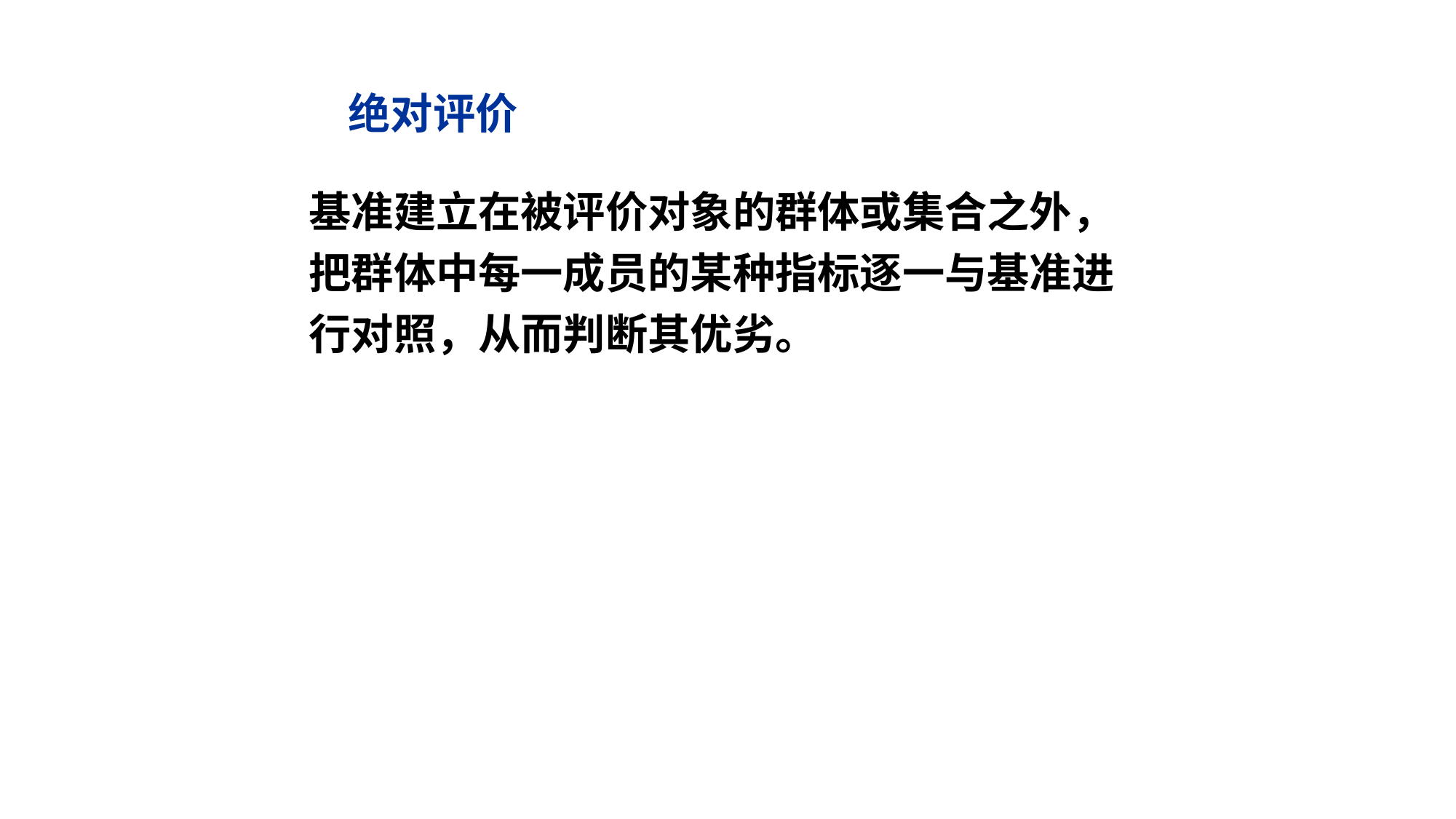

绝对评价
基准建立在被评价对象的群体或集合之外，把群体中每一成员的某种指标逐一与基准进行对照，从而判断其优劣。